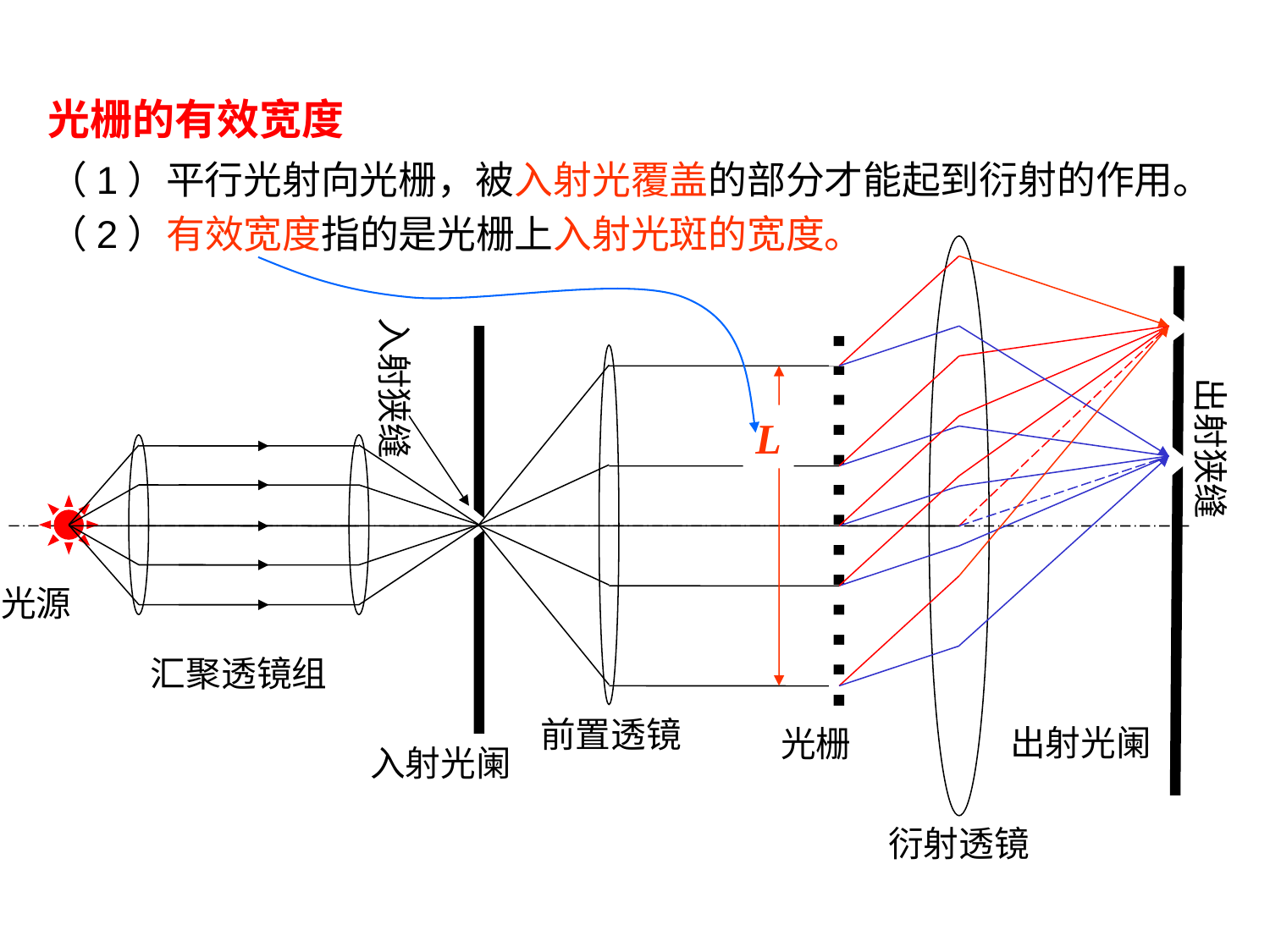

光栅的有效宽度
（1）平行光射向光栅，被入射光覆盖的部分才能起到衍射的作用。
（2）有效宽度指的是光栅上入射光斑的宽度。

入射狭缝

出射狭缝

L

光源

汇聚透镜组

前置透镜
出射光阑
光栅
入射光阑
衍射透镜